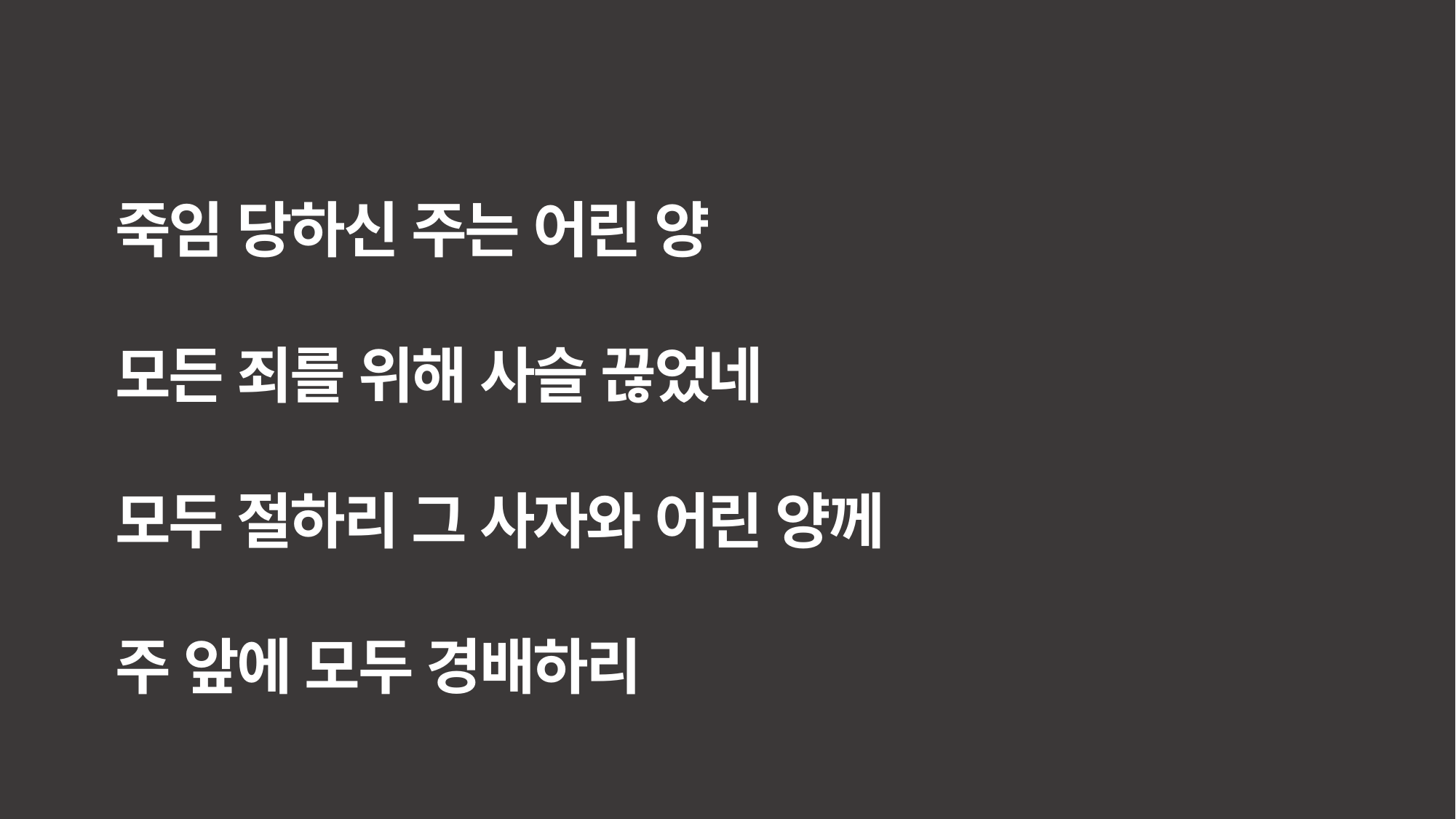

죽임 당하신 주는 어린 양
모든 죄를 위해 사슬 끊었네
모두 절하리 그 사자와 어린 양께
주 앞에 모두 경배하리